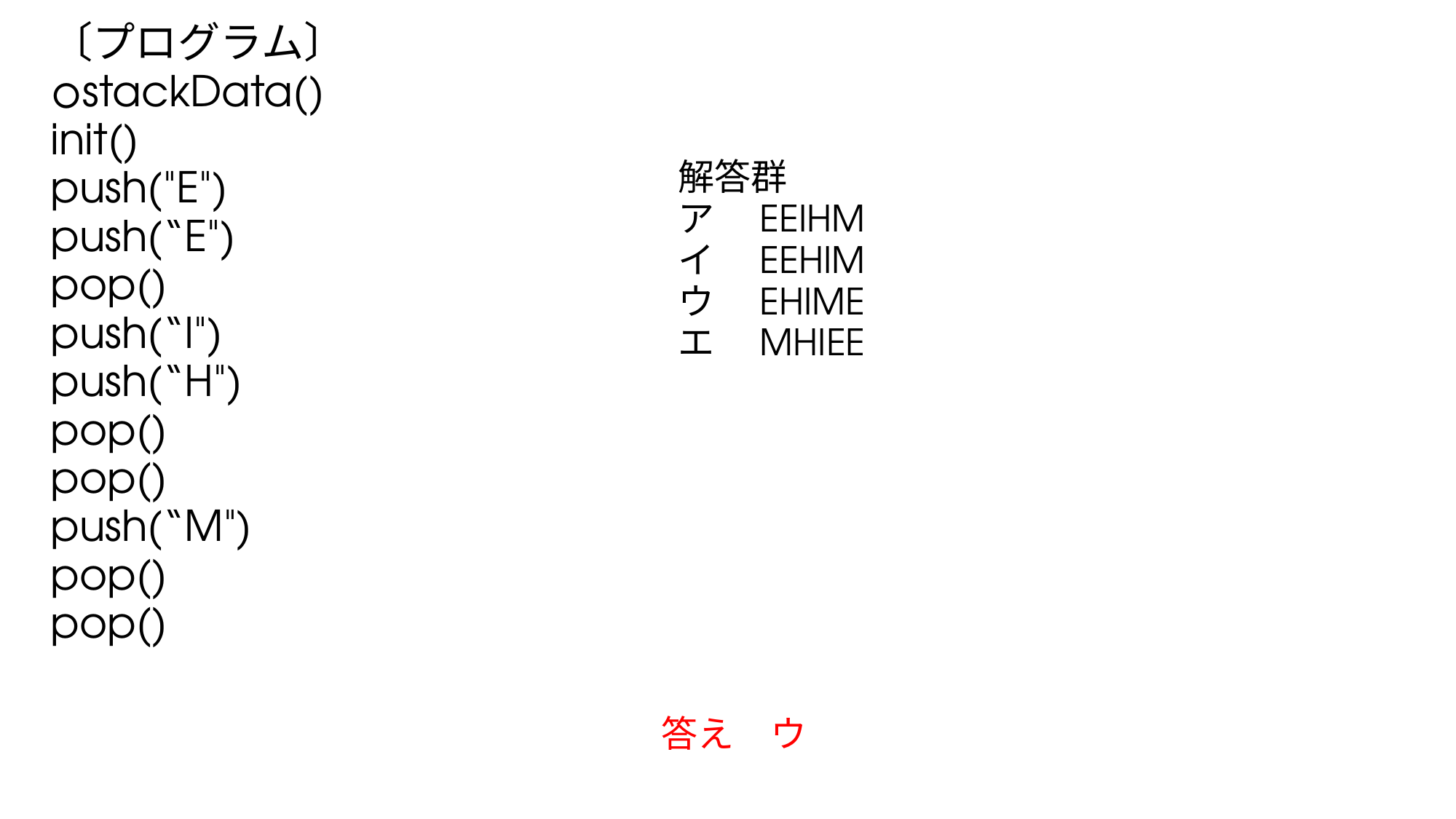

〔プログラム〕
○stackData()
init()
push("E")
push(“E")
pop()
push(“I")
push(“H")
pop()
pop()
push(“M")
pop()
pop()
解答群
ア　EEIHM
イ　EEHIM
ウ　EHIME
エ　MHIEE
答え　ウ